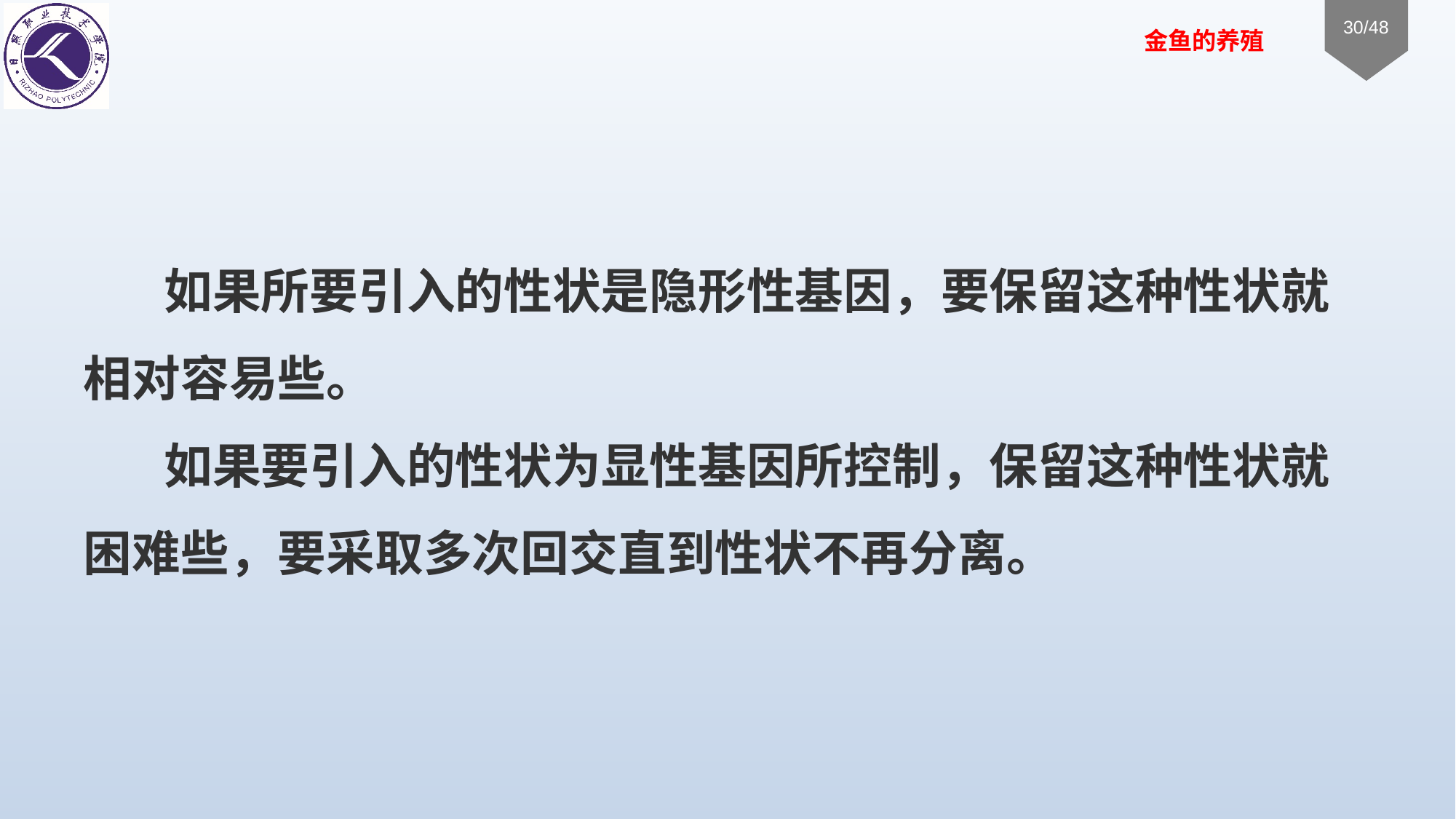

#
   如果所要引入的性状是隐形性基因，要保留这种性状就相对容易些。
   如果要引入的性状为显性基因所控制，保留这种性状就困难些，要采取多次回交直到性状不再分离。